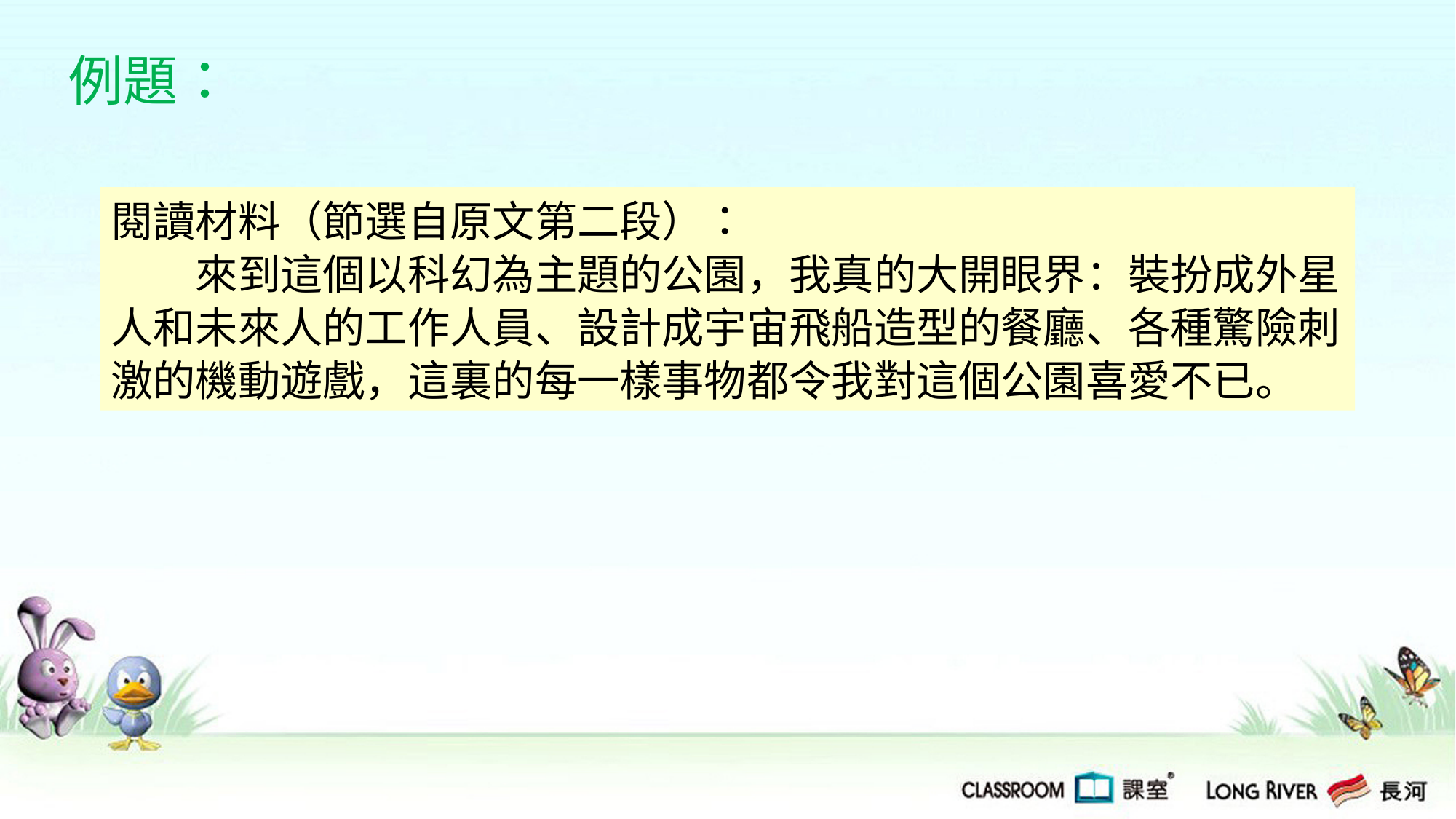

例題：
閱讀材料（節選自原文第二段）：
　　來到這個以科幻為主題的公園，我真的大開眼界：裝扮成外星人和未來人的工作人員、設計成宇宙飛船造型的餐廳、各種驚險刺激的機動遊戲，這裏的每一樣事物都令我對這個公園喜愛不已。